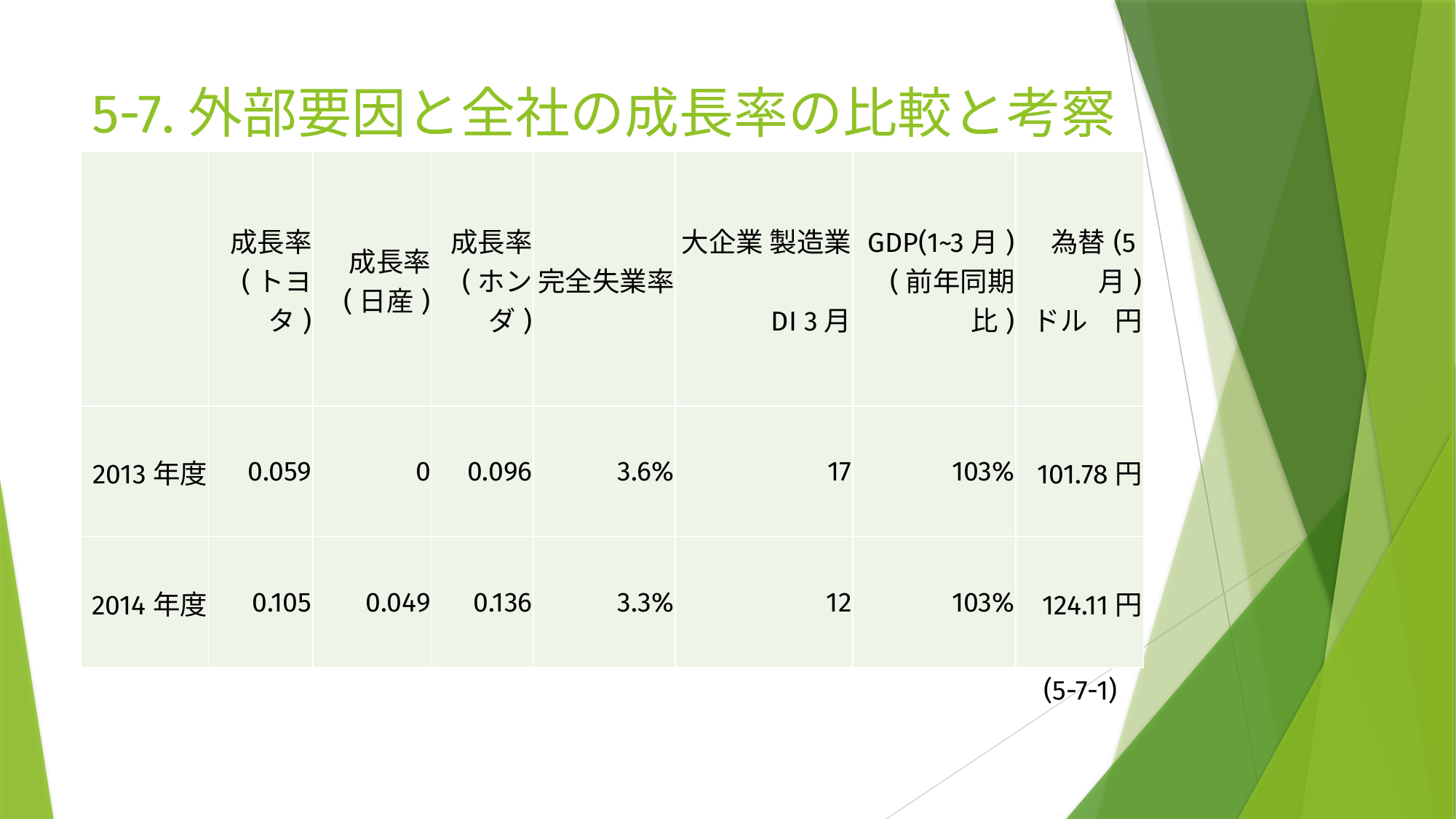

# 5-7.外部要因と全社の成長率の比較と考察
|  | 成長率 (トヨタ) | 成長率 (日産) | 成長率 (ホンダ) | 完全失業率 | 大企業 製造業 DI 3月 | GDP(1~3月) (前年同期比) | 為替(5月) ドル　円 |
| --- | --- | --- | --- | --- | --- | --- | --- |
| 2013年度 | 0.059 | 0 | 0.096 | 3.6% | 17 | 103% | 101.78円 |
| 2014年度 | 0.105 | 0.049 | 0.136 | 3.3% | 12 | 103% | 124.11円 |
(5-7-1)